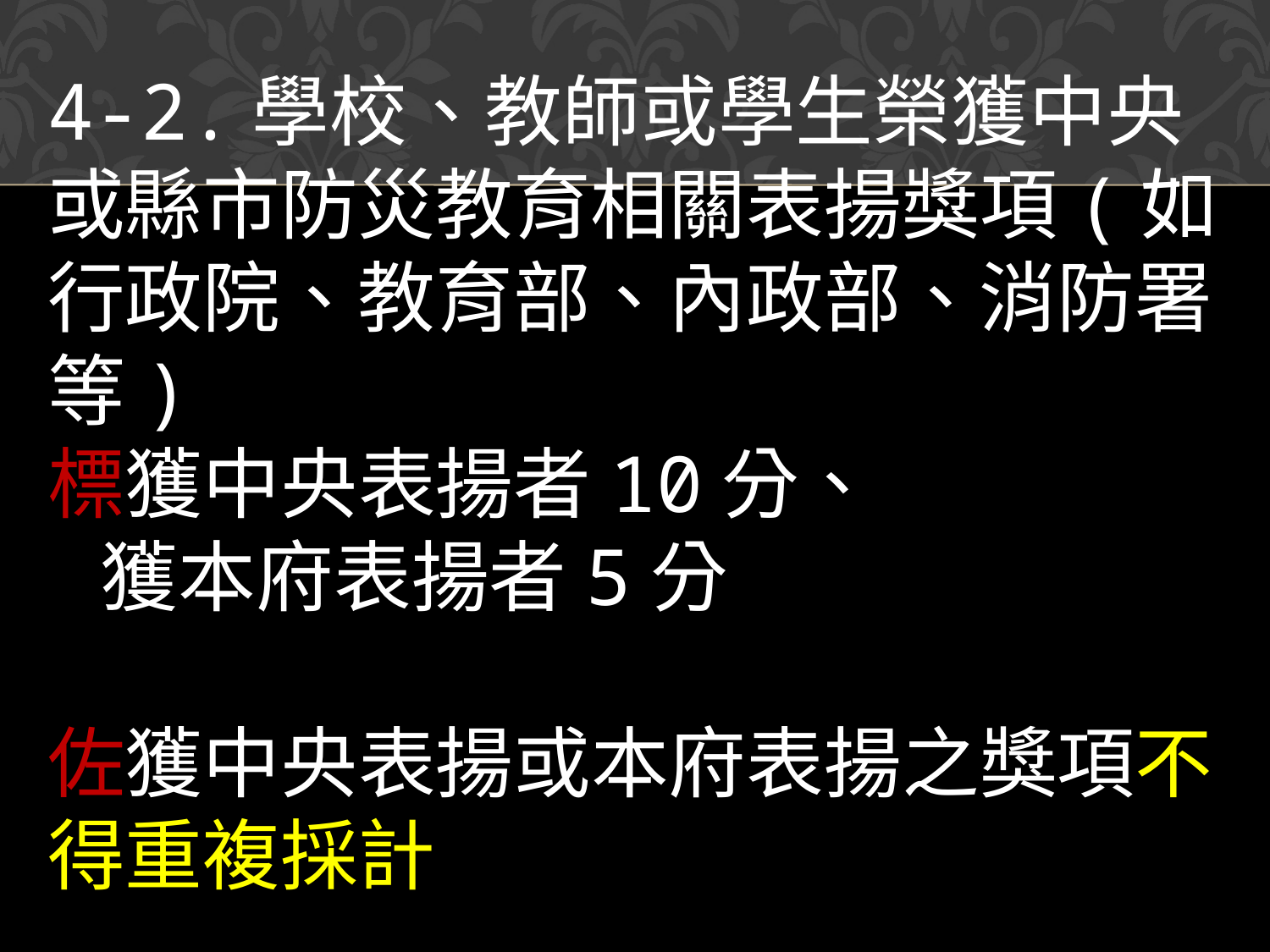

4-2.學校、教師或學生榮獲中央或縣市防災教育相關表揚獎項(如行政院、教育部、內政部、消防署等)
標獲中央表揚者10分、
  獲本府表揚者5分

佐獲中央表揚或本府表揚之獎項不得重複採計